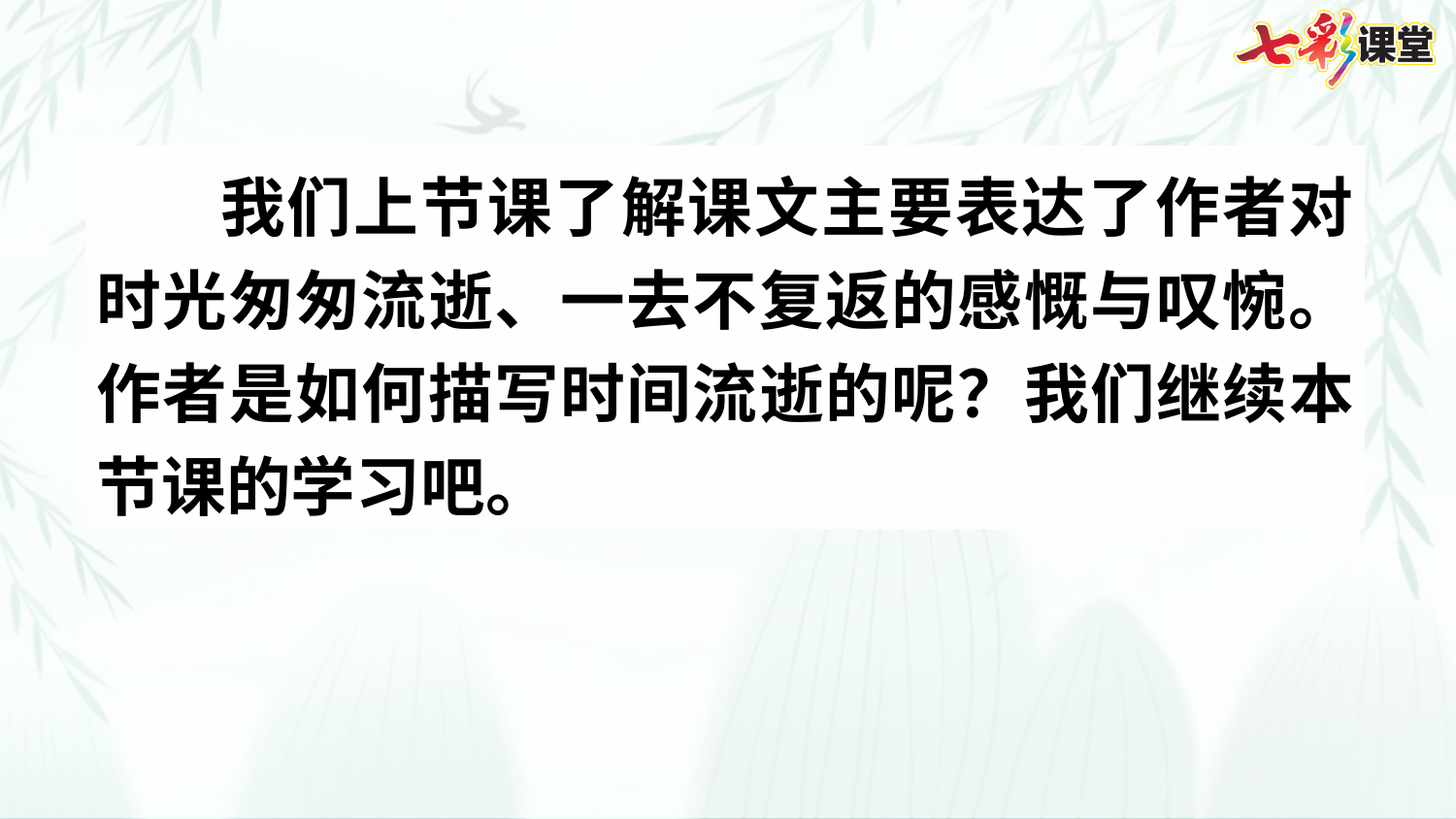

我们上节课了解课文主要表达了作者对时光匆匆流逝、一去不复返的感慨与叹惋。作者是如何描写时间流逝的呢？我们继续本节课的学习吧。